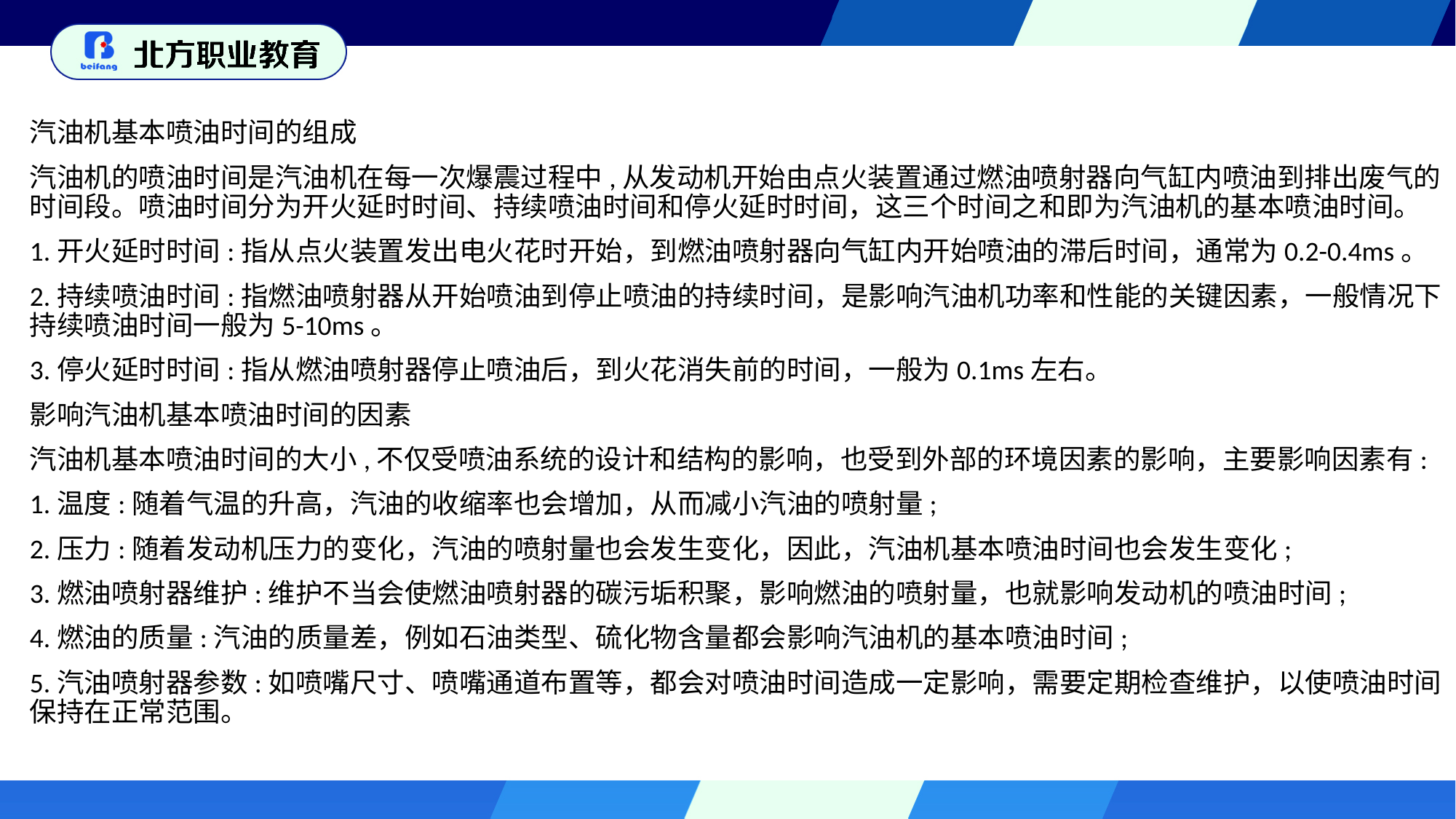

汽油机基本喷油时间的组成
汽油机的喷油时间是汽油机在每一次爆震过程中,从发动机开始由点火装置通过燃油喷射器向气缸内喷油到排出废气的时间段。喷油时间分为开火延时时间、持续喷油时间和停火延时时间，这三个时间之和即为汽油机的基本喷油时间。
1.开火延时时间:指从点火装置发出电火花时开始，到燃油喷射器向气缸内开始喷油的滞后时间，通常为0.2-0.4ms。
2.持续喷油时间:指燃油喷射器从开始喷油到停止喷油的持续时间，是影响汽油机功率和性能的关键因素，一般情况下持续喷油时间一般为5-10ms。
3.停火延时时间:指从燃油喷射器停止喷油后，到火花消失前的时间，一般为0.1ms左右。
影响汽油机基本喷油时间的因素
汽油机基本喷油时间的大小,不仅受喷油系统的设计和结构的影响，也受到外部的环境因素的影响，主要影响因素有:
1.温度:随着气温的升高，汽油的收缩率也会增加，从而减小汽油的喷射量;
2.压力:随着发动机压力的变化，汽油的喷射量也会发生变化，因此，汽油机基本喷油时间也会发生变化;
3.燃油喷射器维护:维护不当会使燃油喷射器的碳污垢积聚，影响燃油的喷射量，也就影响发动机的喷油时间;
4.燃油的质量:汽油的质量差，例如石油类型、硫化物含量都会影响汽油机的基本喷油时间;
5.汽油喷射器参数:如喷嘴尺寸、喷嘴通道布置等，都会对喷油时间造成一定影响，需要定期检查维护，以使喷油时间保持在正常范围。